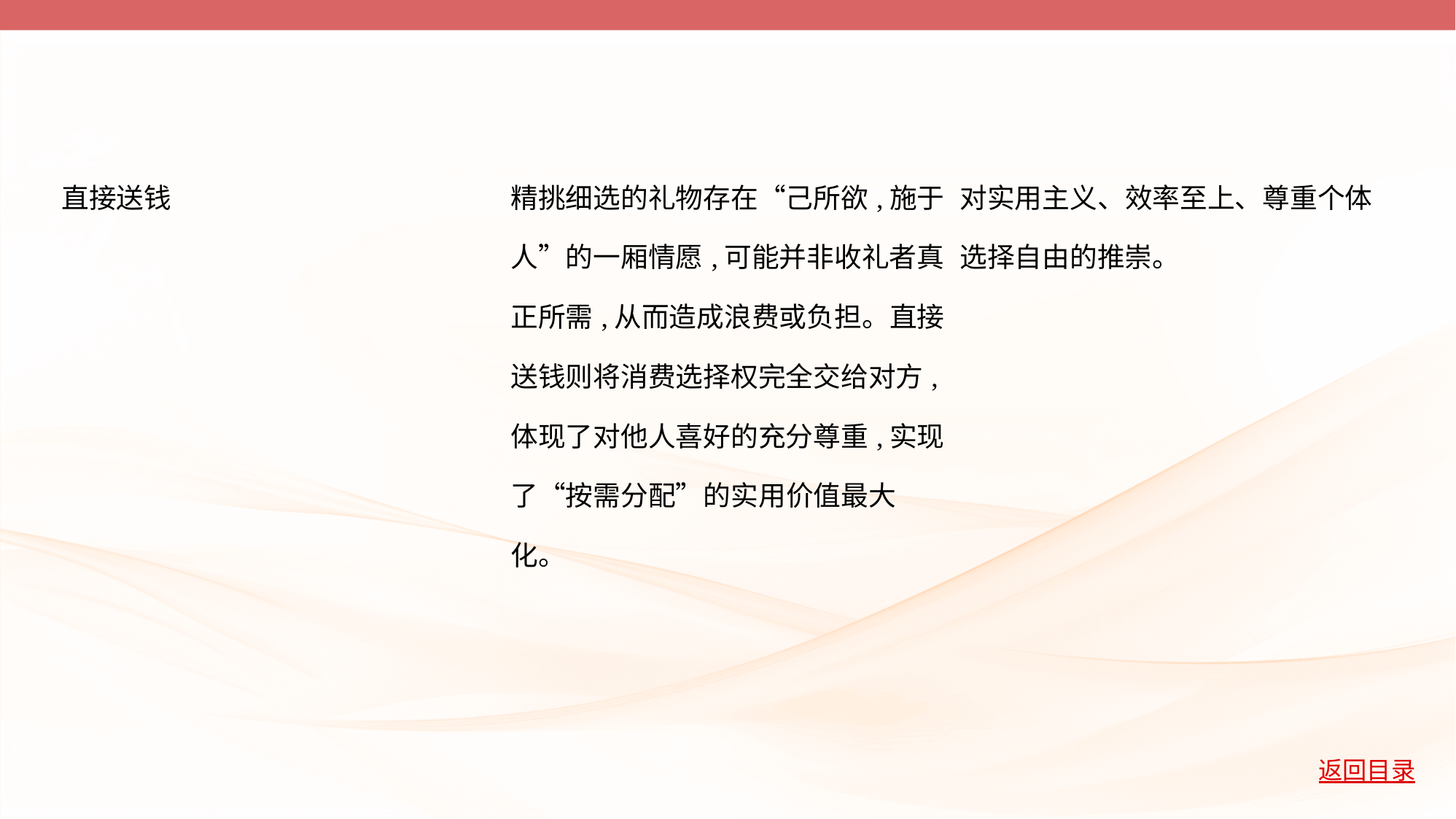

| 直接送钱 | 精挑细选的礼物存在“己所欲,施于 人”的一厢情愿,可能并非收礼者真 正所需,从而造成浪费或负担。直接 送钱则将消费选择权完全交给对方, 体现了对他人喜好的充分尊重,实现 了“按需分配”的实用价值最大 化。 | 对实用主义、效率至上、尊重个体 选择自由的推崇。 |
| --- | --- | --- |